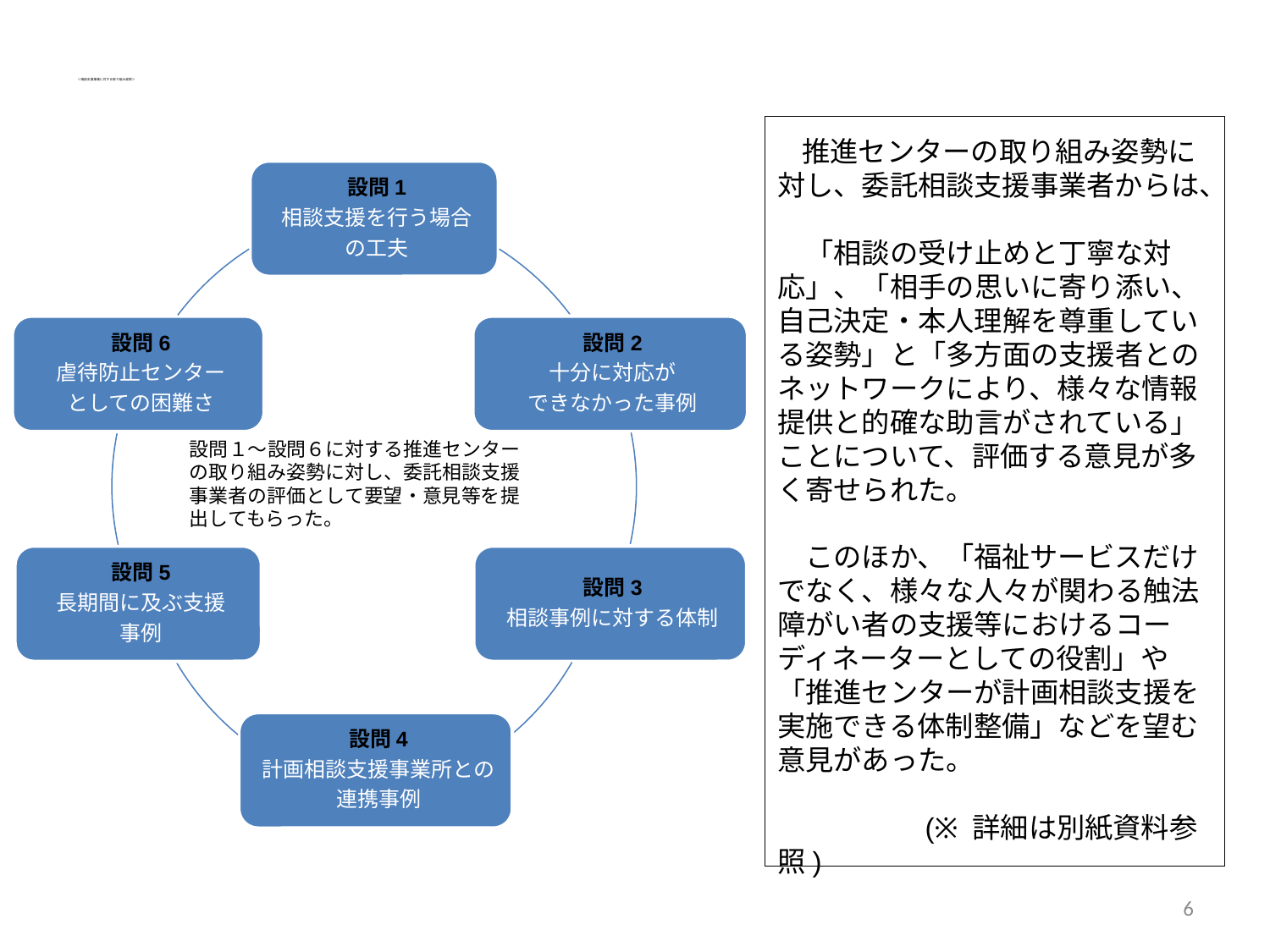

# ＜相談支援事業に対する取り組み姿勢＞

　推進センターの取り組み姿勢に対し、委託相談支援事業者からは、

　「相談の受け止めと丁寧な対応」、「相手の思いに寄り添い、自己決定・本人理解を尊重している姿勢」と「多方面の支援者とのネットワークにより、様々な情報提供と的確な助言がされている」ことについて、評価する意見が多く寄せられた。

　このほか、「福祉サービスだけでなく、様々な人々が関わる触法障がい者の支援等におけるコーディネーターとしての役割」や「推進センターが計画相談支援を実施できる体制整備」などを望む意見があった。

　　　　　(※ 詳細は別紙資料参照)
設問1
相談支援を行う場合
の工夫
設問2
十分に対応が
できなかった事例
設問3
相談事例に対する体制
設問4
計画相談支援事業所との
連携事例
設問5
長期間に及ぶ支援
事例
設問6
虐待防止センター
としての困難さ
設問１～設問６に対する推進センターの取り組み姿勢に対し、委託相談支援事業者の評価として要望・意見等を提出してもらった。
6